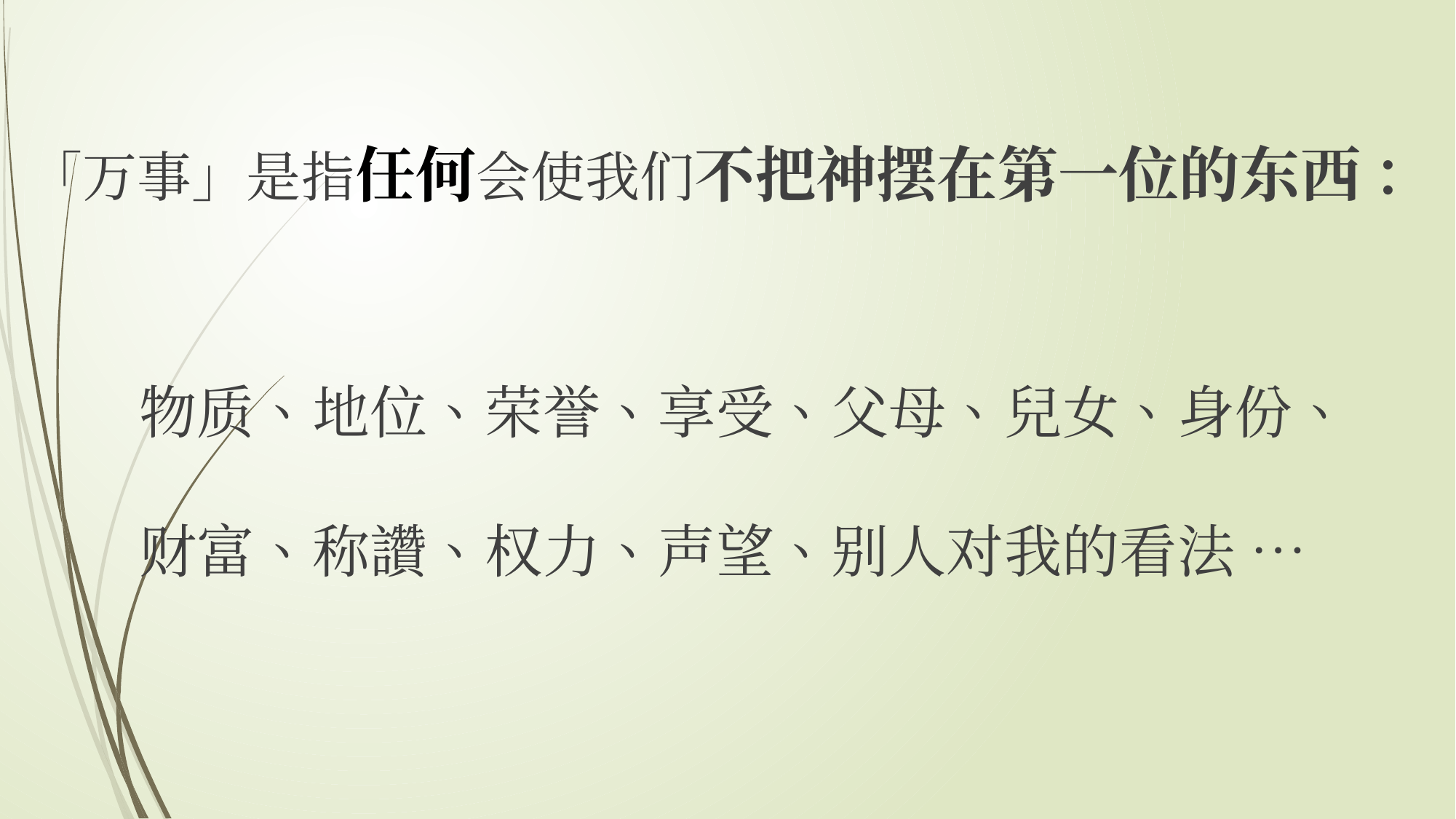

「万事」是指任何会使我们不把神摆在第一位的东西：
物质、地位、荣誉、享受、父母、兒女、身份、财富、称讚、权力、声望、别人对我的看法 …